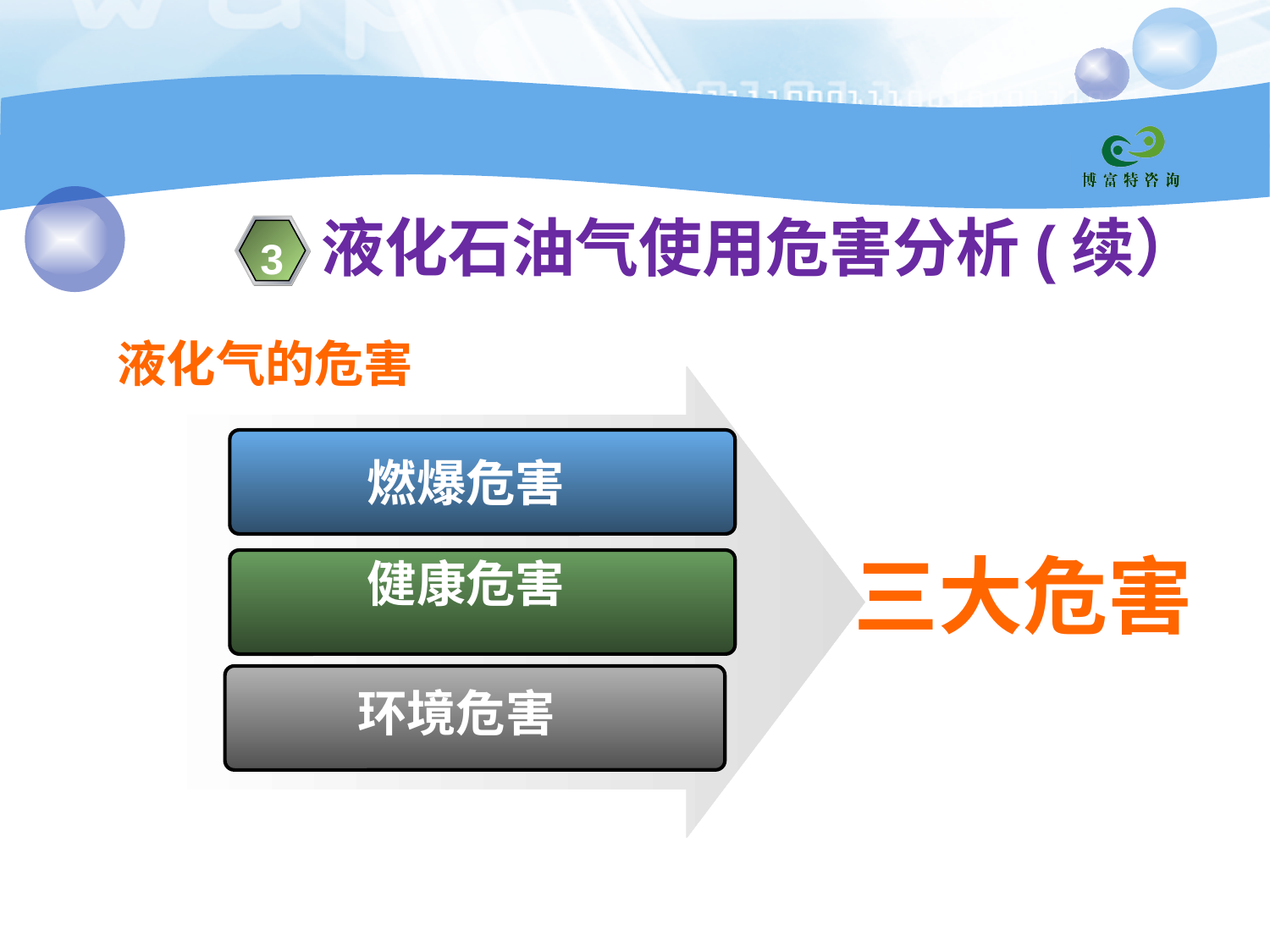

液化石油气使用危害分析(续）

3
液化气的危害

燃爆危害

三大危害
健康危害

环境危害